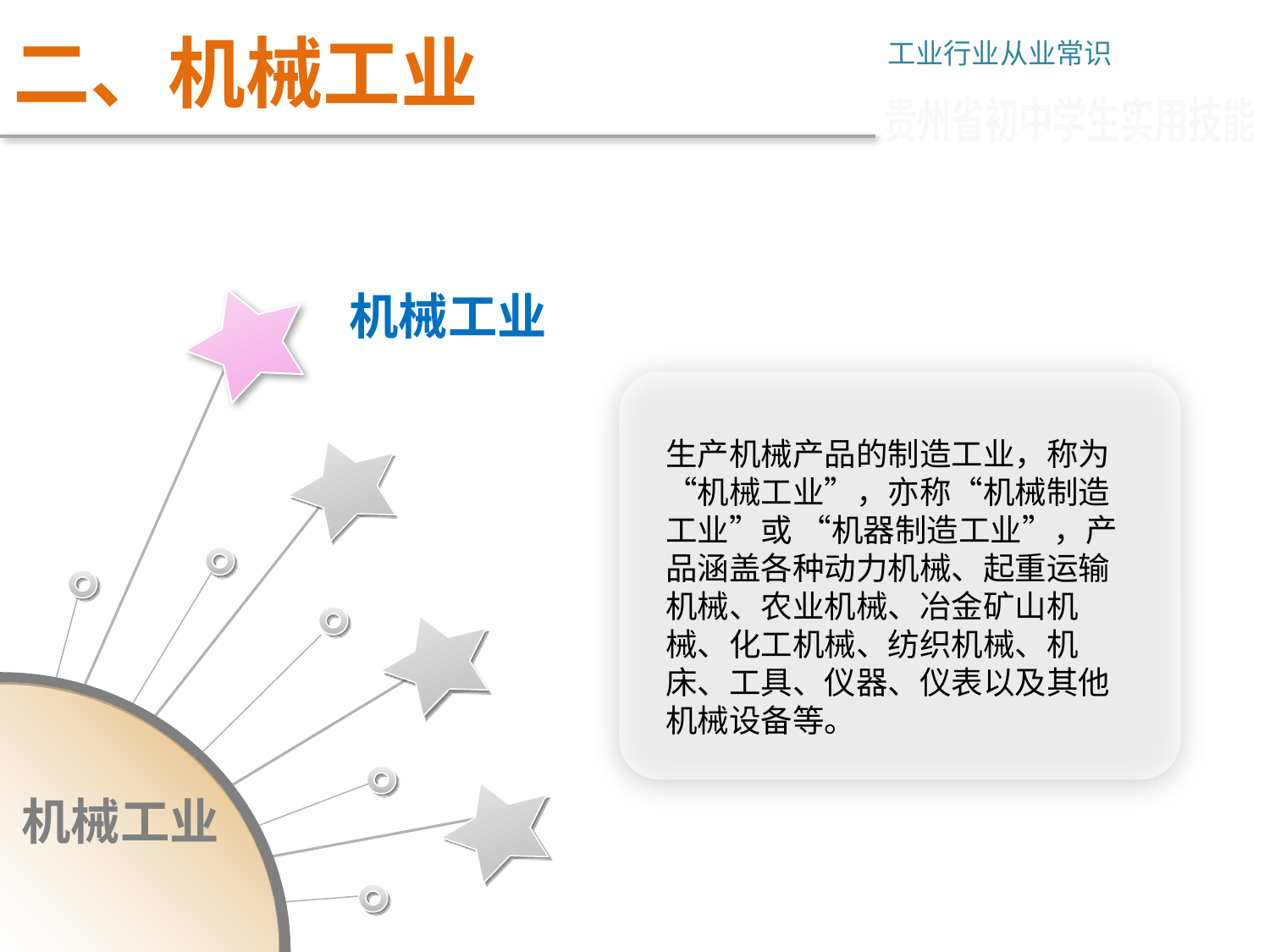

# 二、机械工业
工业行业从业常识
贵州省初中学生实用技能
机械工业

机械工业

生产机械产品的制造工业，称为“机械工业”，亦称“机械制造工业”或 “机器制造工业”，产品涵盖各种动力机械、起重运输机械、农业机械、冶金矿山机械、化工机械、纺织机械、机床、工具、仪器、仪表以及其他机械设备等。